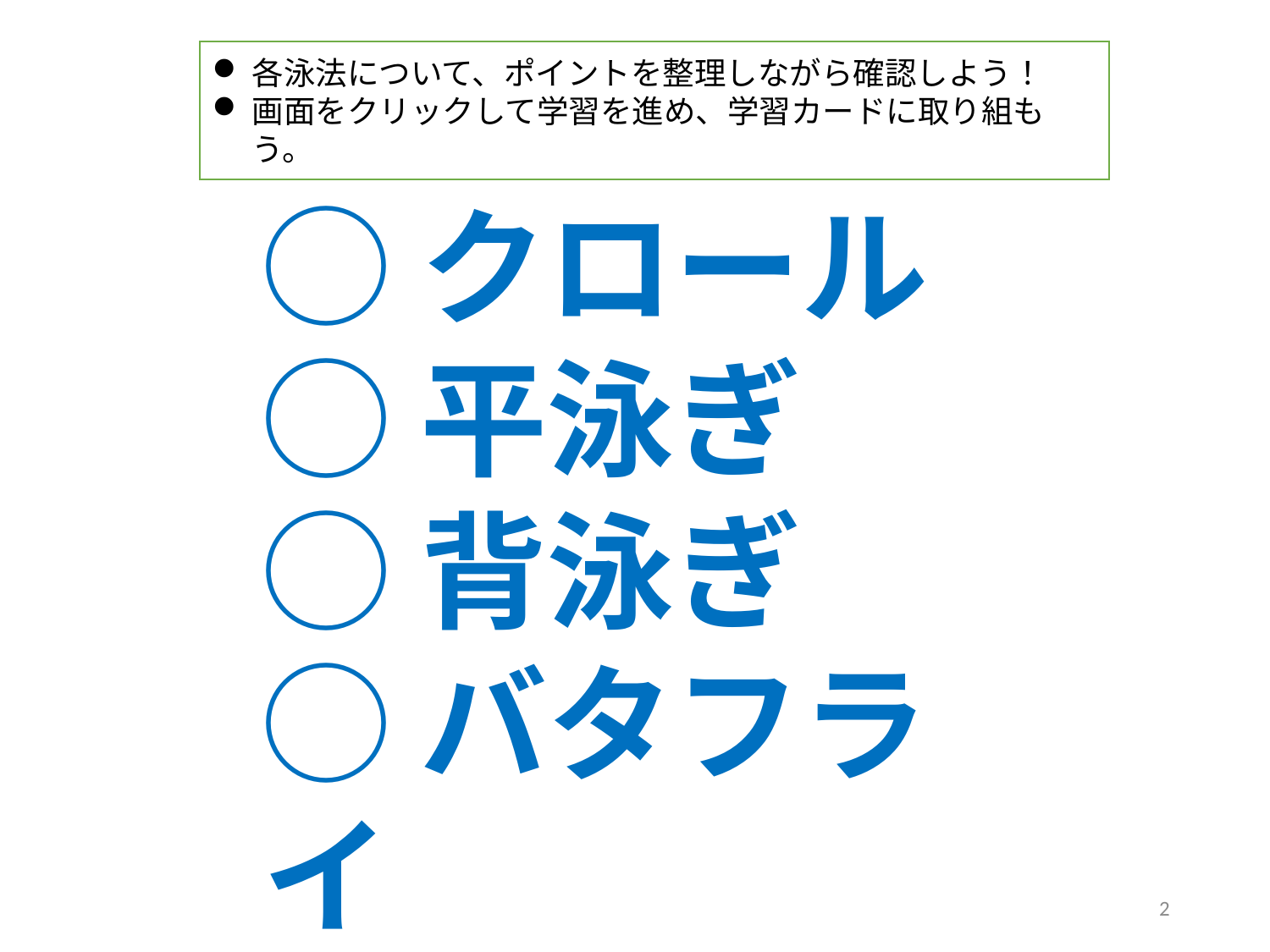

各泳法について、ポイントを整理しながら確認しよう！
画面をクリックして学習を進め、学習カードに取り組もう。
◯クロール
◯平泳ぎ
◯背泳ぎ
◯バタフライ
2